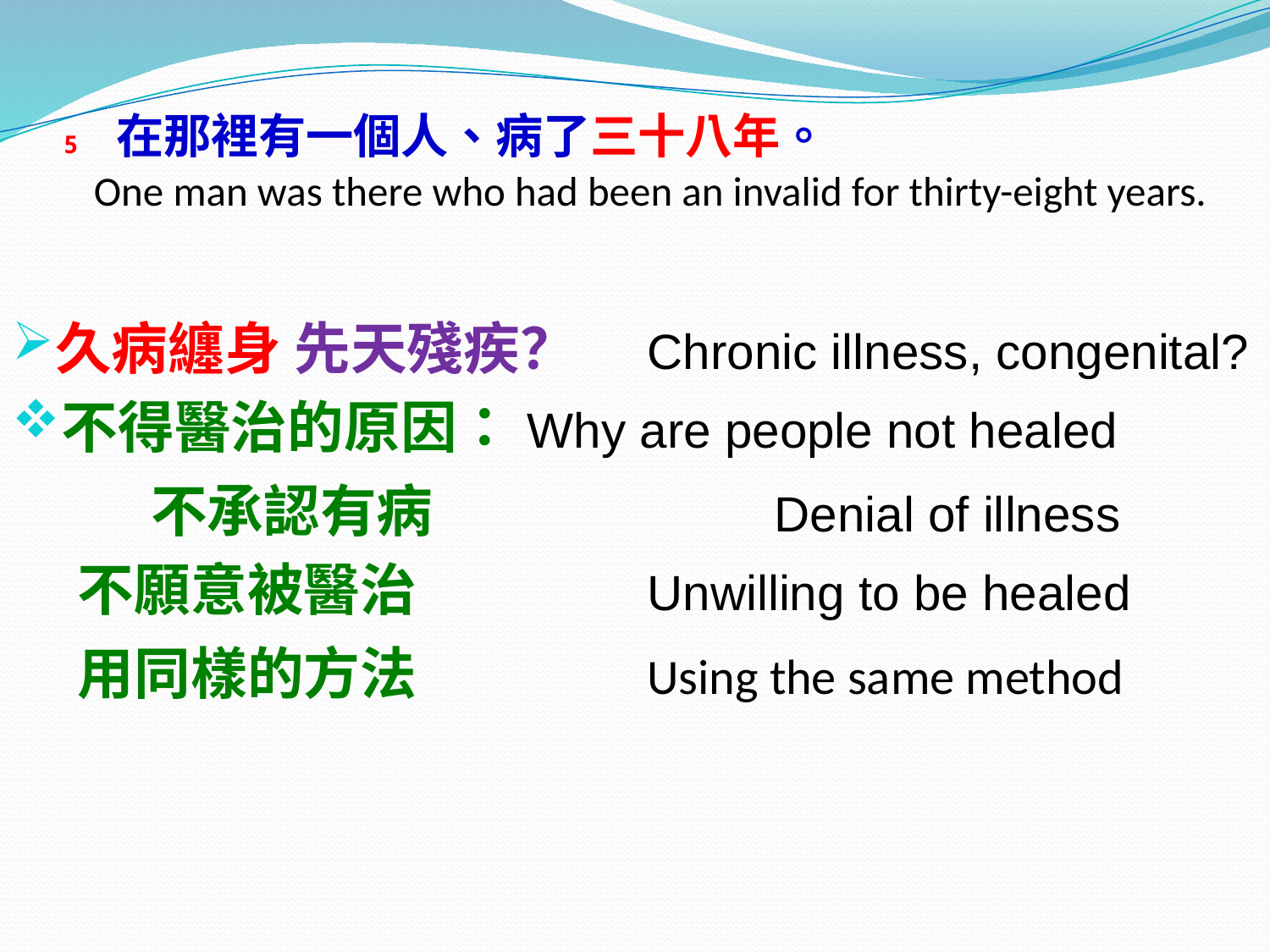

# 5 在那裡有一個人、病了三十八年。 One man was there who had been an invalid for thirty-eight years.
久病纏身 先天殘疾？ 	Chronic illness, congenital?
不得醫治的原因：Why are people not healed
    不承認有病 			Denial of illness
    不願意被醫治 		Unwilling to be healed
    用同樣的方法 		Using the same method